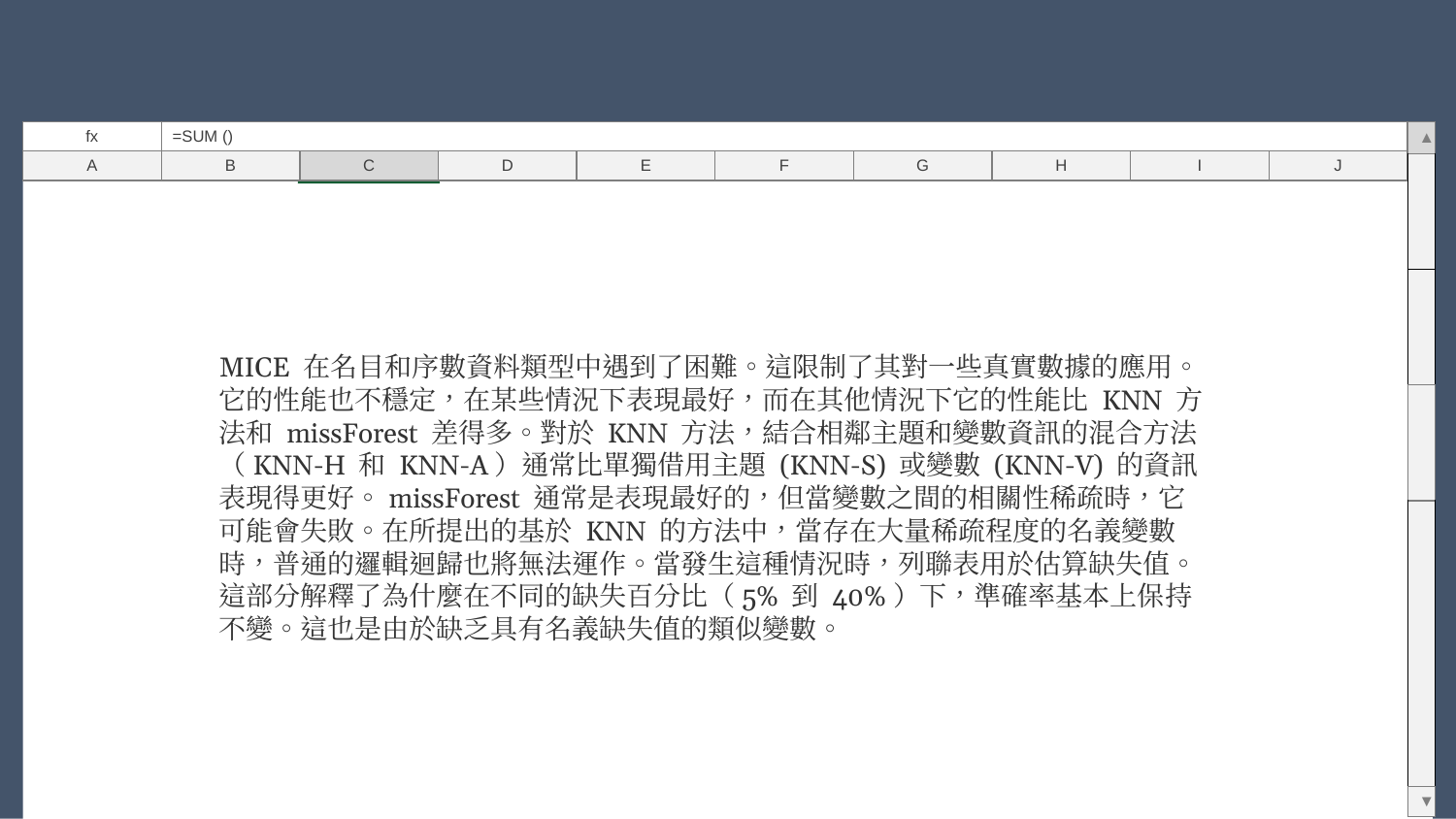

PPT PRESENTATION
Enjoy your stylish business and campus life with BIZCAM
| ▲ |
| --- |
|  |
|  |
|  |
|  |
| ▼ |
| fx | =SUM () |  |  |  |  |  |  |  |  |
| --- | --- | --- | --- | --- | --- | --- | --- | --- | --- |
| A | B | C | D | E | F | G | H | I | J |

MICE 在名目和序數資料類型中遇到了困難。這限制了其對一些真實數據的應用。它的性能也不穩定，在某些情況下表現最好，而在其他情況下它的性能比 KNN 方法和 missForest 差得多。對於 KNN 方法，結合相鄰主題和變數資訊的混合方法（KNN-H 和 KNN-A）通常比單獨借用主題 (KNN-S) 或變數 (KNN-V) 的資訊表現得更好。missForest 通常是表現最好的，但當變數之間的相關性稀疏時，它可能會失敗。在所提出的基於 KNN 的方法中，當存在大量稀疏程度的名義變數時，普通的邏輯迴歸也將無法運作。當發生這種情況時，列聯表用於估算缺失值。這部分解釋了為什麼在不同的缺失百分比（5% 到 40%）下，準確率基本上保持不變。這也是由於缺乏具有名義缺失值的類似變數。